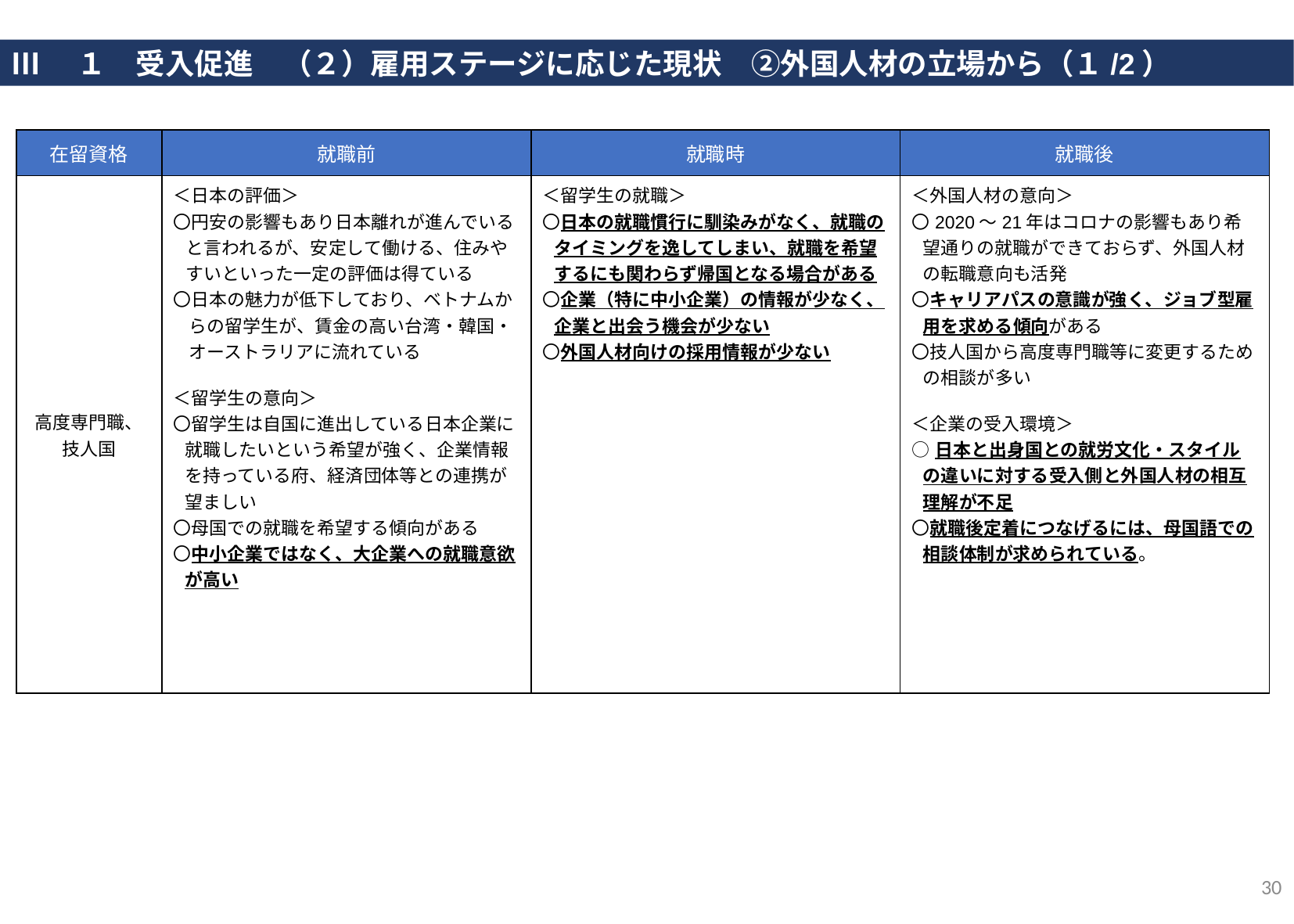

Ⅲ　１　受入促進　（２）雇用ステージに応じた現状　②外国人材の立場から（１/2）
| 在留資格 | 就職前 | 就職時 | 就職後 |
| --- | --- | --- | --- |
| 高度専門職、 技人国 | ＜日本の評価＞ 〇円安の影響もあり日本離れが進んでいると言われるが、安定して働ける、住みやすいといった一定の評価は得ている 〇日本の魅力が低下しており、ベトナムからの留学生が、賃金の高い台湾・韓国・オーストラリアに流れている ＜留学生の意向＞ 〇留学生は自国に進出している日本企業に就職したいという希望が強く、企業情報を持っている府、経済団体等との連携が望ましい 〇母国での就職を希望する傾向がある 〇中小企業ではなく、大企業への就職意欲が高い | ＜留学生の就職＞ 〇日本の就職慣行に馴染みがなく、就職のタイミングを逸してしまい、就職を希望するにも関わらず帰国となる場合がある 〇企業（特に中小企業）の情報が少なく、企業と出会う機会が少ない 〇外国人材向けの採用情報が少ない | ＜外国人材の意向＞ 〇2020～21年はコロナの影響もあり希望通りの就職ができておらず、外国人材の転職意向も活発 〇キャリアパスの意識が強く、ジョブ型雇用を求める傾向がある 〇技人国から高度専門職等に変更するための相談が多い ＜企業の受入環境＞ ○日本と出身国との就労文化・スタイルの違いに対する受入側と外国人材の相互理解が不足 〇就職後定着につなげるには、母国語での相談体制が求められている。 |
30